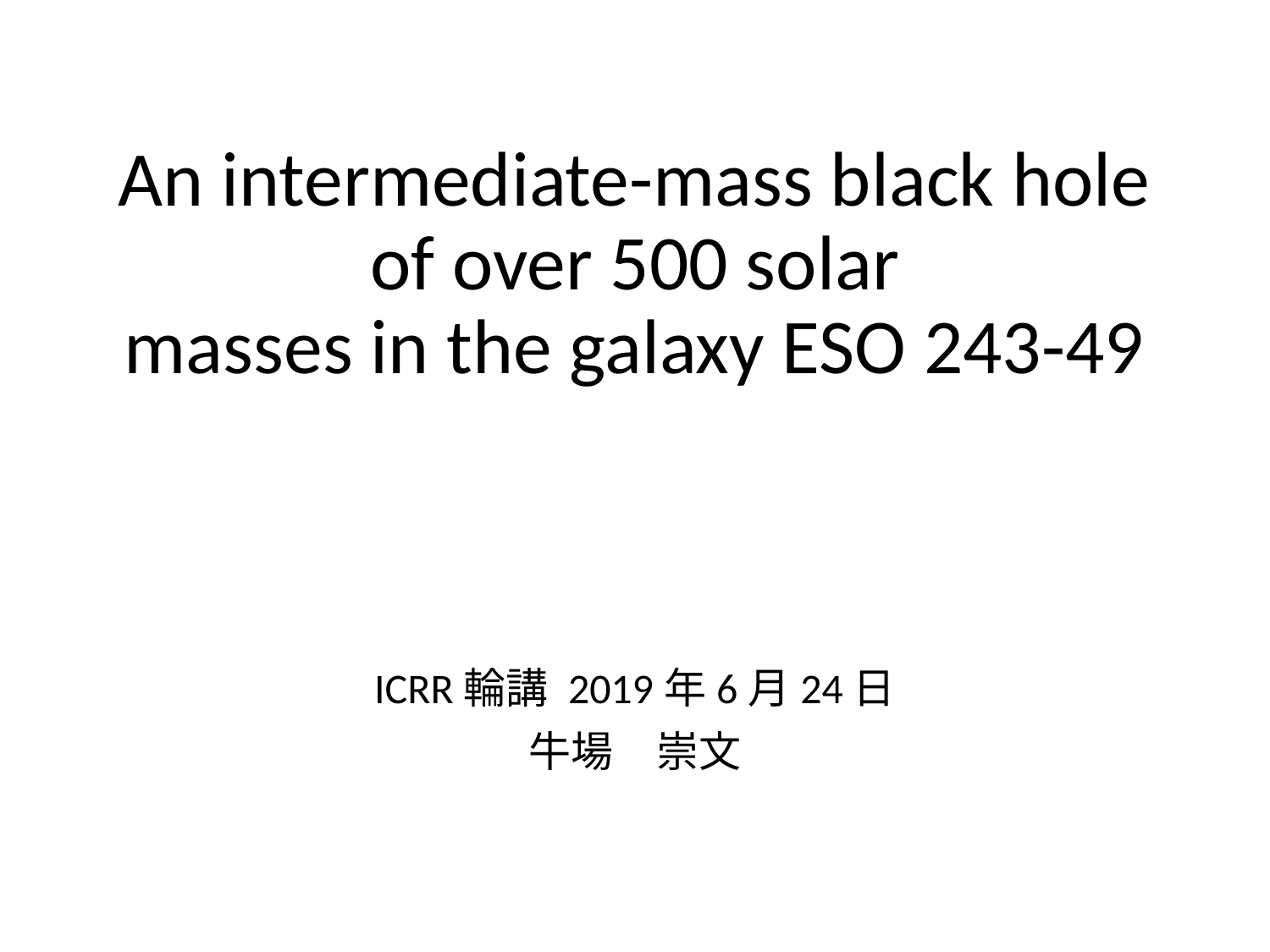

# An intermediate-mass black hole of over 500 solar masses in the galaxy ESO 243-49
ICRR輪講 2019年6月24日
牛場　崇文